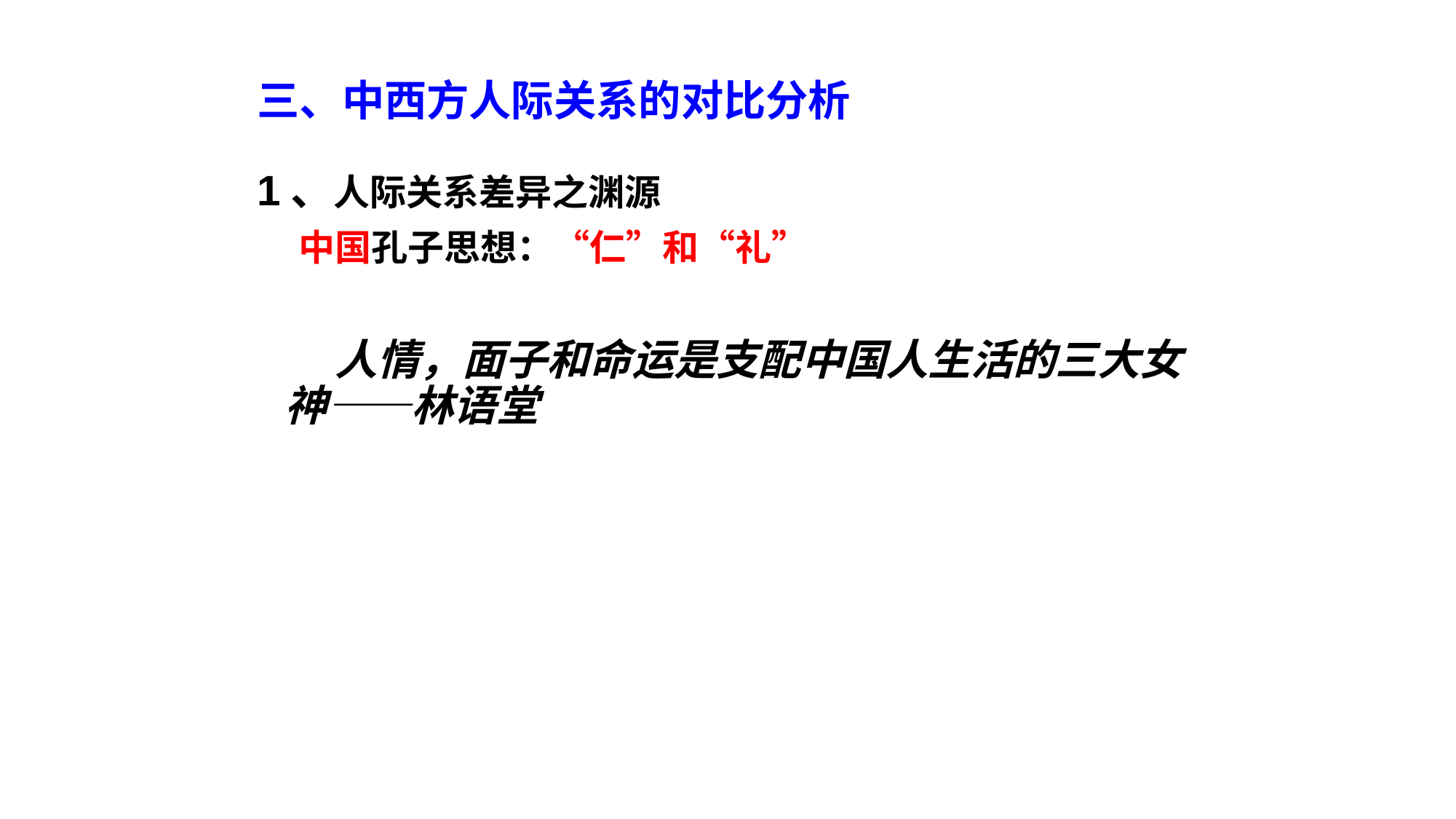

三、中西方人际关系的对比分析

1、人际关系差异之渊源
    中国孔子思想：“仁”和“礼”

       人情，面子和命运是支配中国人生活的三大女神——林语堂